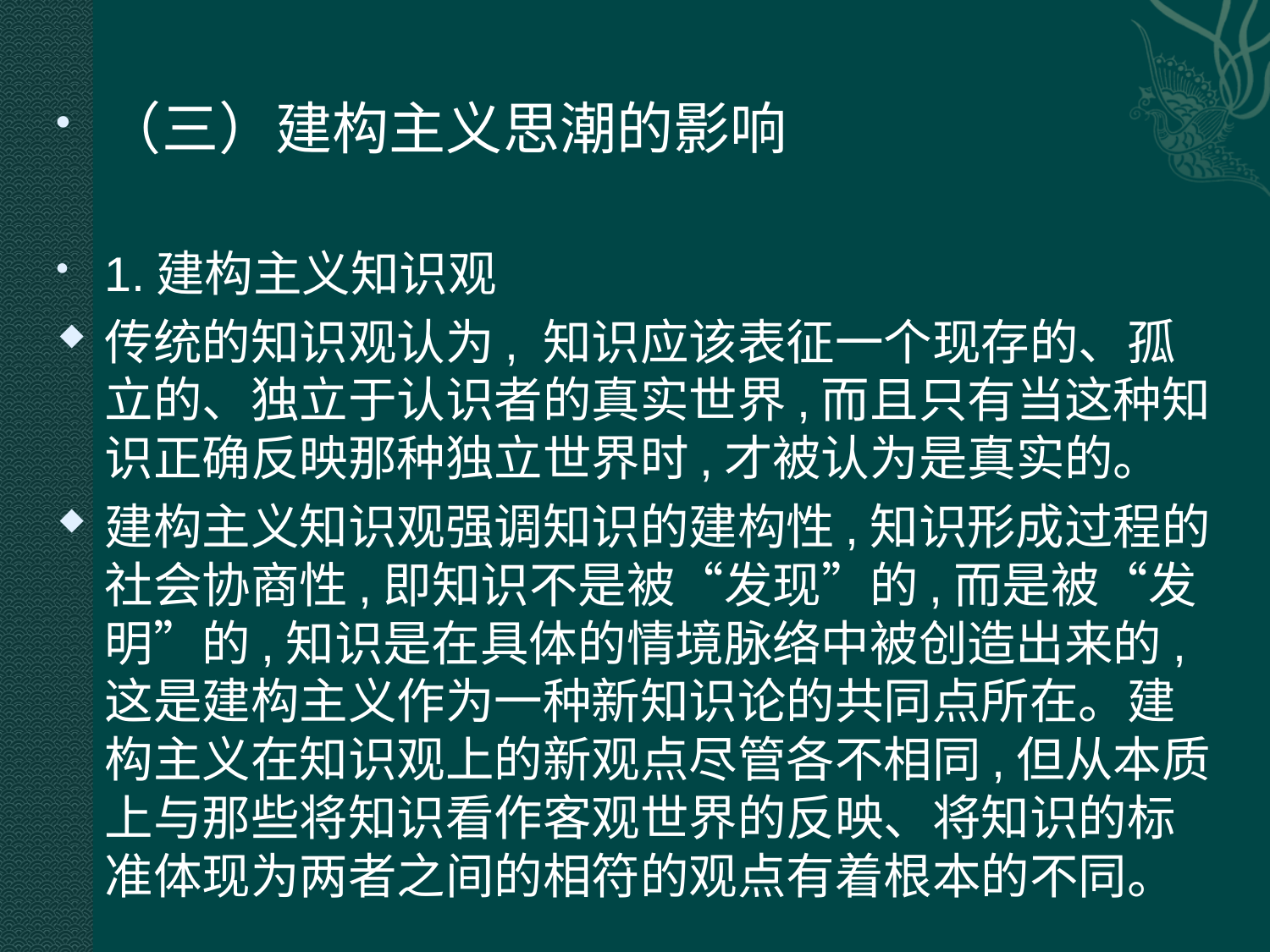

#
（三）建构主义思潮的影响

1.建构主义知识观
传统的知识观认为, 知识应该表征一个现存的、孤立的、独立于认识者的真实世界,而且只有当这种知识正确反映那种独立世界时,才被认为是真实的。
建构主义知识观强调知识的建构性,知识形成过程的社会协商性,即知识不是被“发现”的,而是被“发明”的,知识是在具体的情境脉络中被创造出来的,这是建构主义作为一种新知识论的共同点所在。建构主义在知识观上的新观点尽管各不相同,但从本质上与那些将知识看作客观世界的反映、将知识的标准体现为两者之间的相符的观点有着根本的不同。